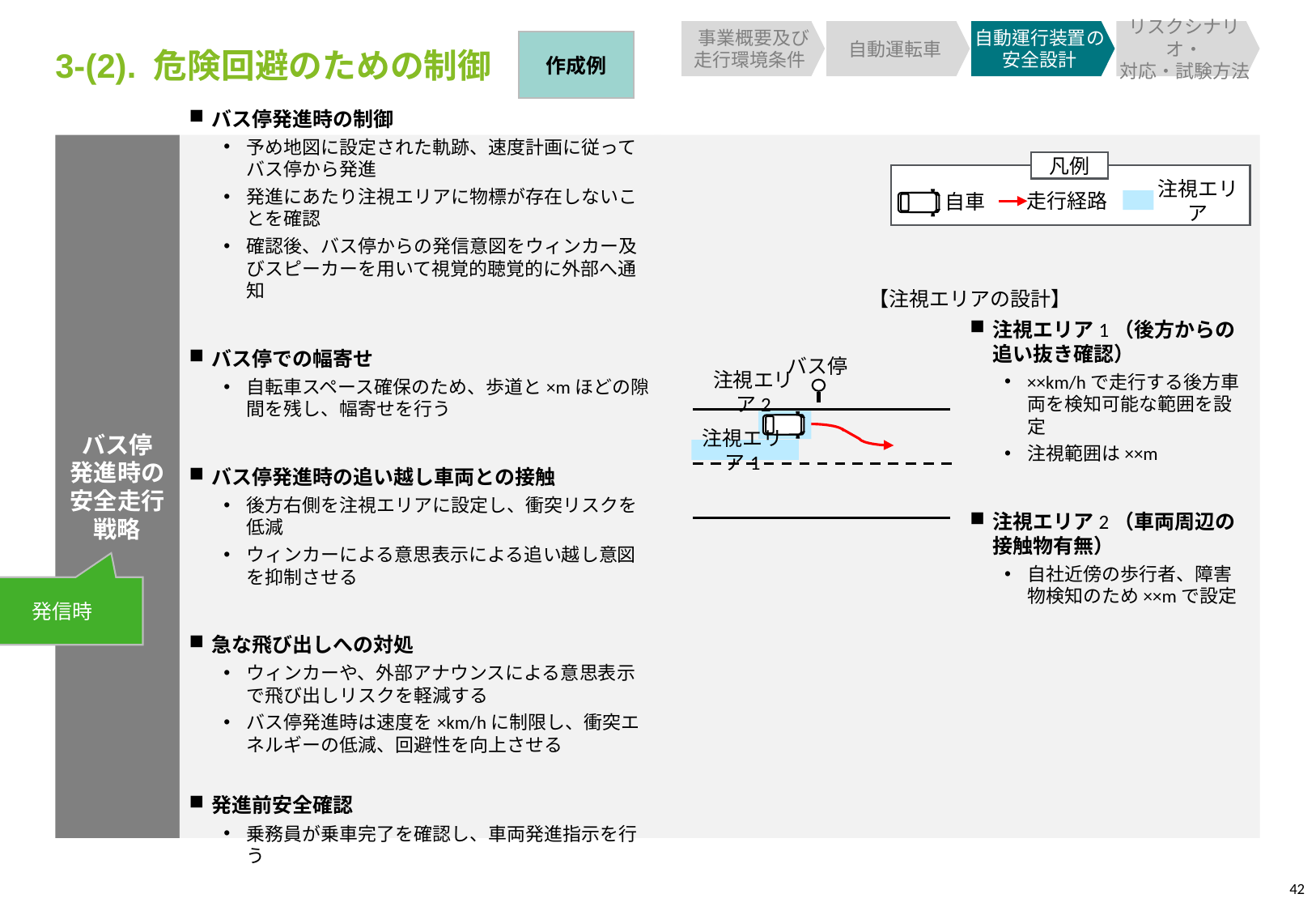

事業概要及び
走行環境条件
自動運転車
自動運行装置の安全設計
リスクシナリオ・
対応・試験方法
作成例
3-(2). 危険回避のための制御
バス停発進時の制御
予め地図に設定された軌跡、速度計画に従ってバス停から発進
発進にあたり注視エリアに物標が存在しないことを確認
確認後、バス停からの発信意図をウィンカー及びスピーカーを用いて視覚的聴覚的に外部へ通知

バス停での幅寄せ
自転車スペース確保のため、歩道と×mほどの隙間を残し、幅寄せを行う

バス停発進時の追い越し車両との接触
後方右側を注視エリアに設定し、衝突リスクを低減
ウィンカーによる意思表示による追い越し意図を抑制させる

急な飛び出しへの対処
ウィンカーや、外部アナウンスによる意思表示で飛び出しリスクを軽減する
バス停発進時は速度を×km/hに制限し、衝突エネルギーの低減、回避性を向上させる

発進前安全確認
乗務員が乗車完了を確認し、車両発進指示を行う

バス停
発進時の
安全走行
戦略
凡例

走行経路
注視エリア
自車

【注視エリアの設計】
注視エリア1（後方からの追い抜き確認）
××km/hで走行する後方車両を検知可能な範囲を設定
注視範囲は××m

注視エリア2（車両周辺の接触物有無）
自社近傍の歩行者、障害物検知のため××mで設定
バス停
注視エリア2

注視エリア1

発信時
42